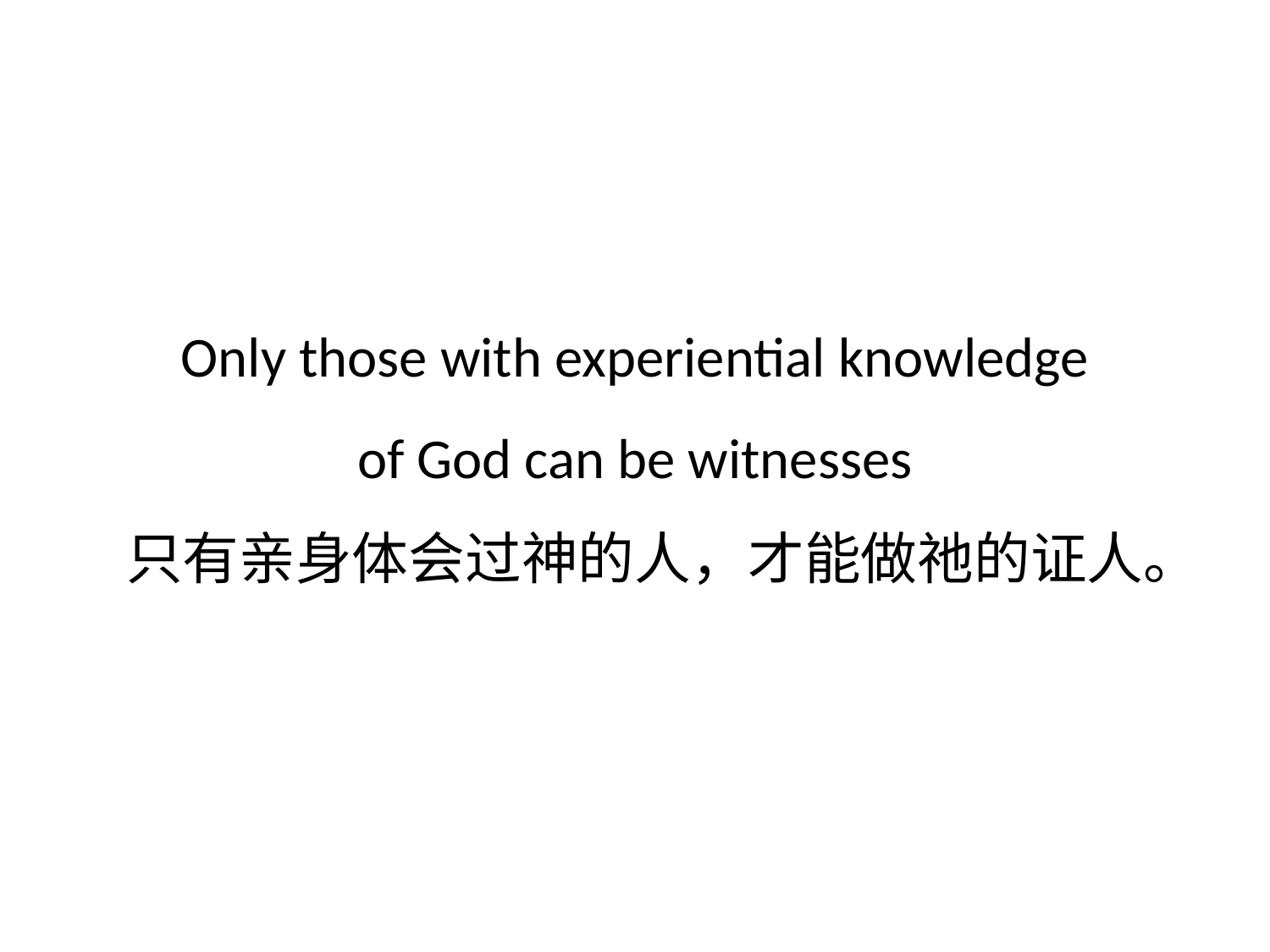

# Only those with experiential knowledge of God can be witnesses 只有亲身体会过神的人，才能做祂的证人。